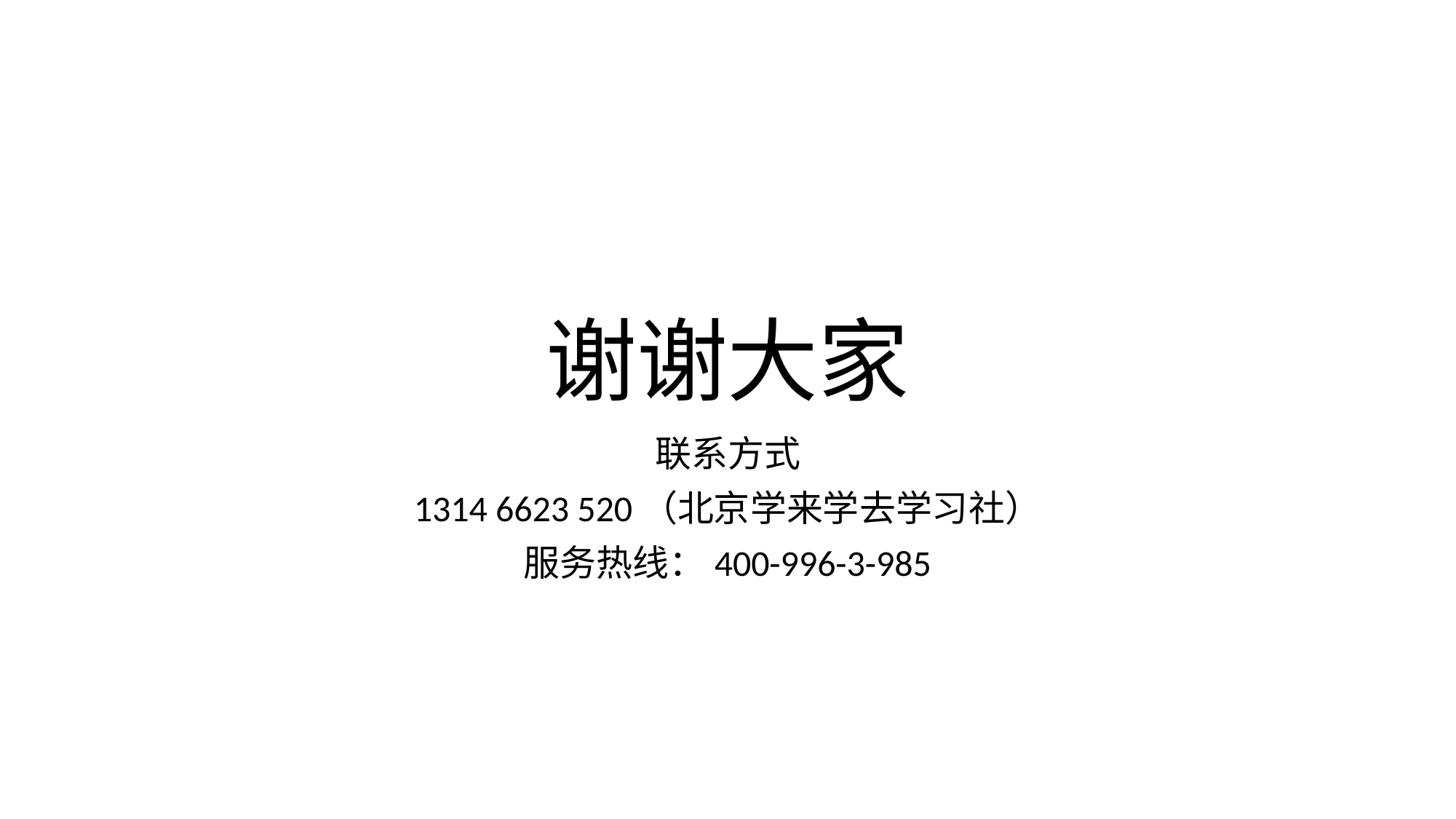

# 谢谢大家
联系方式
1314 6623 520（北京学来学去学习社）
服务热线：400-996-3-985